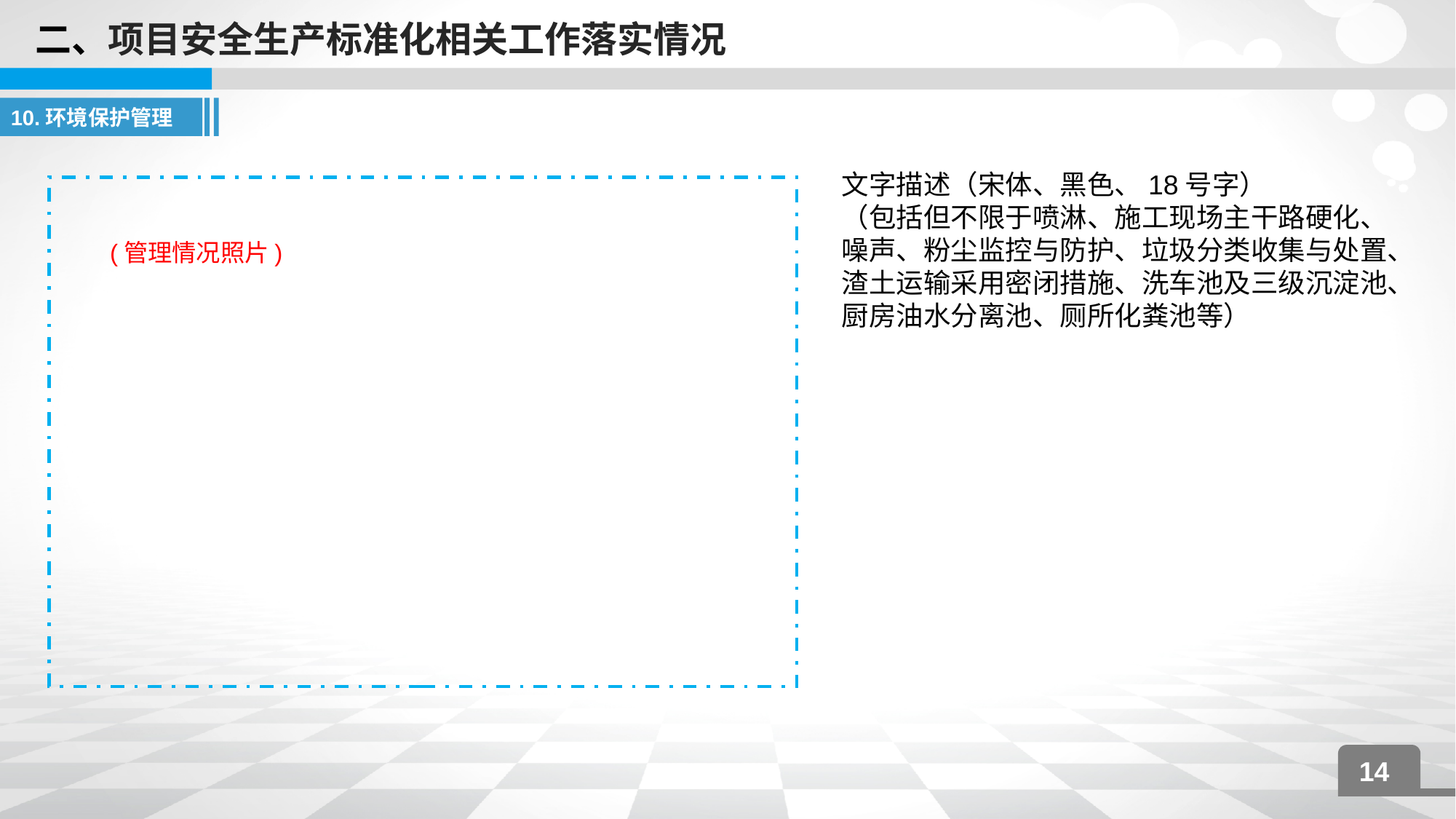

二、项目安全生产标准化相关工作落实情况

10.环境保护管理

文字描述（宋体、黑色、18号字）
（包括但不限于喷淋、施工现场主干路硬化、噪声、粉尘监控与防护、垃圾分类收集与处置、渣土运输采用密闭措施、洗车池及三级沉淀池、厨房油水分离池、厕所化粪池等）

(管理情况照片)